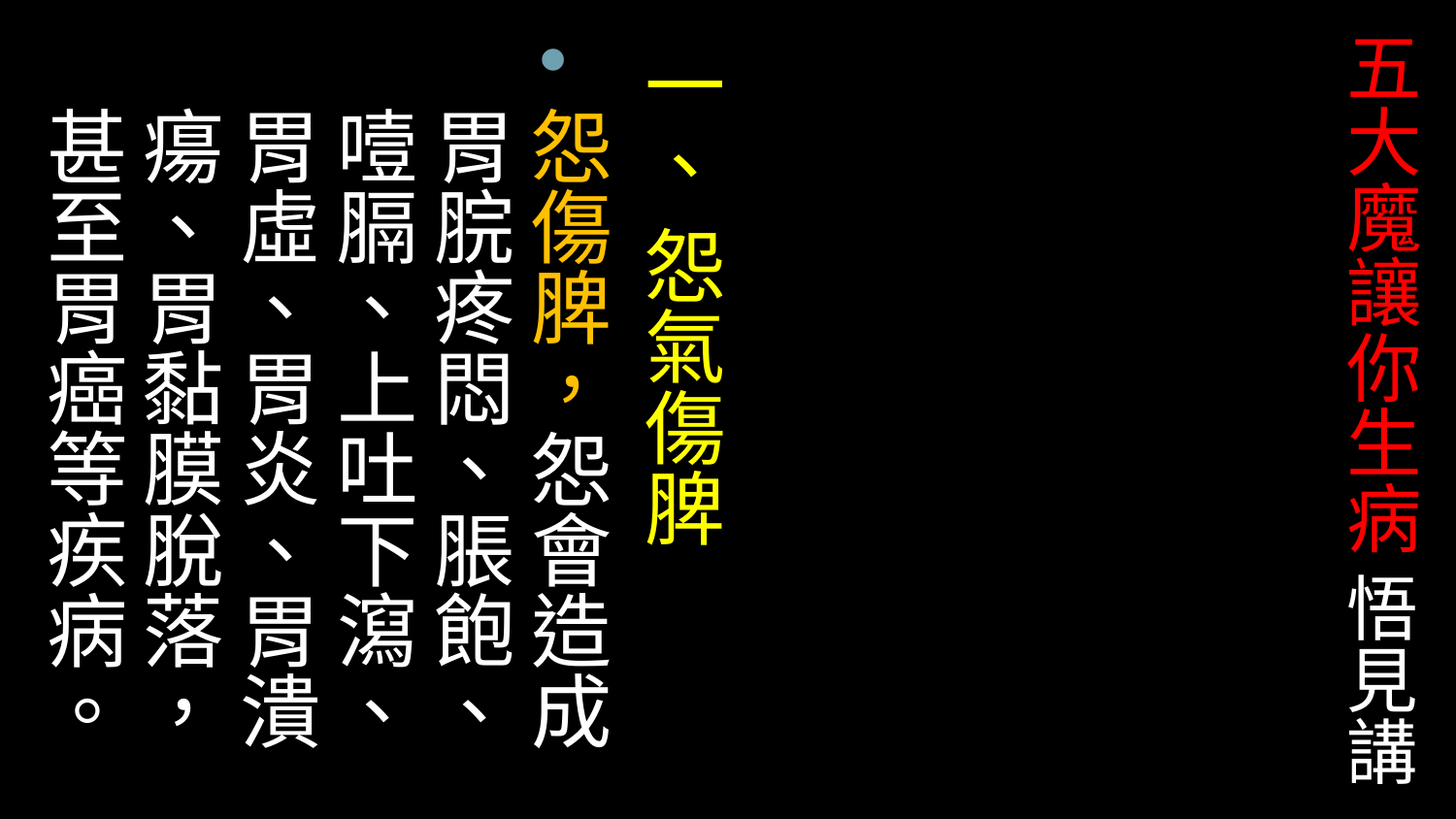

# 五大魔讓你生病 悟見講
一、 怨氣傷脾
怨傷脾，怨會造成胃脘疼悶、脹飽、噎膈、上吐下瀉、胃虛、胃炎、胃潰瘍、胃黏膜脫落，甚至胃癌等疾病。